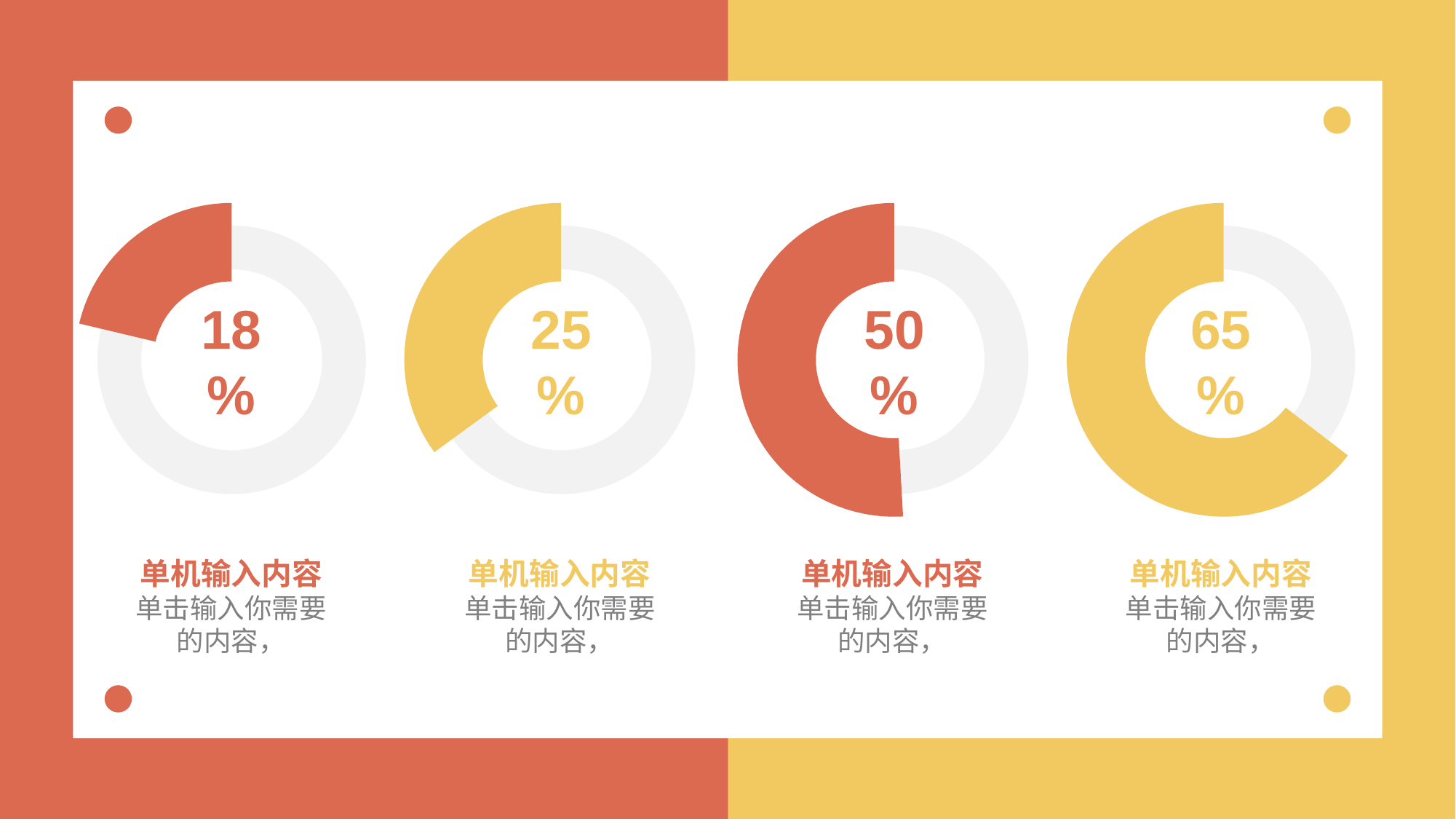

18%
25%
50%
65%
单机输入内容
单击输入你需要的内容，
单机输入内容
单击输入你需要的内容，
单机输入内容
单击输入你需要的内容，
单机输入内容
单击输入你需要的内容，